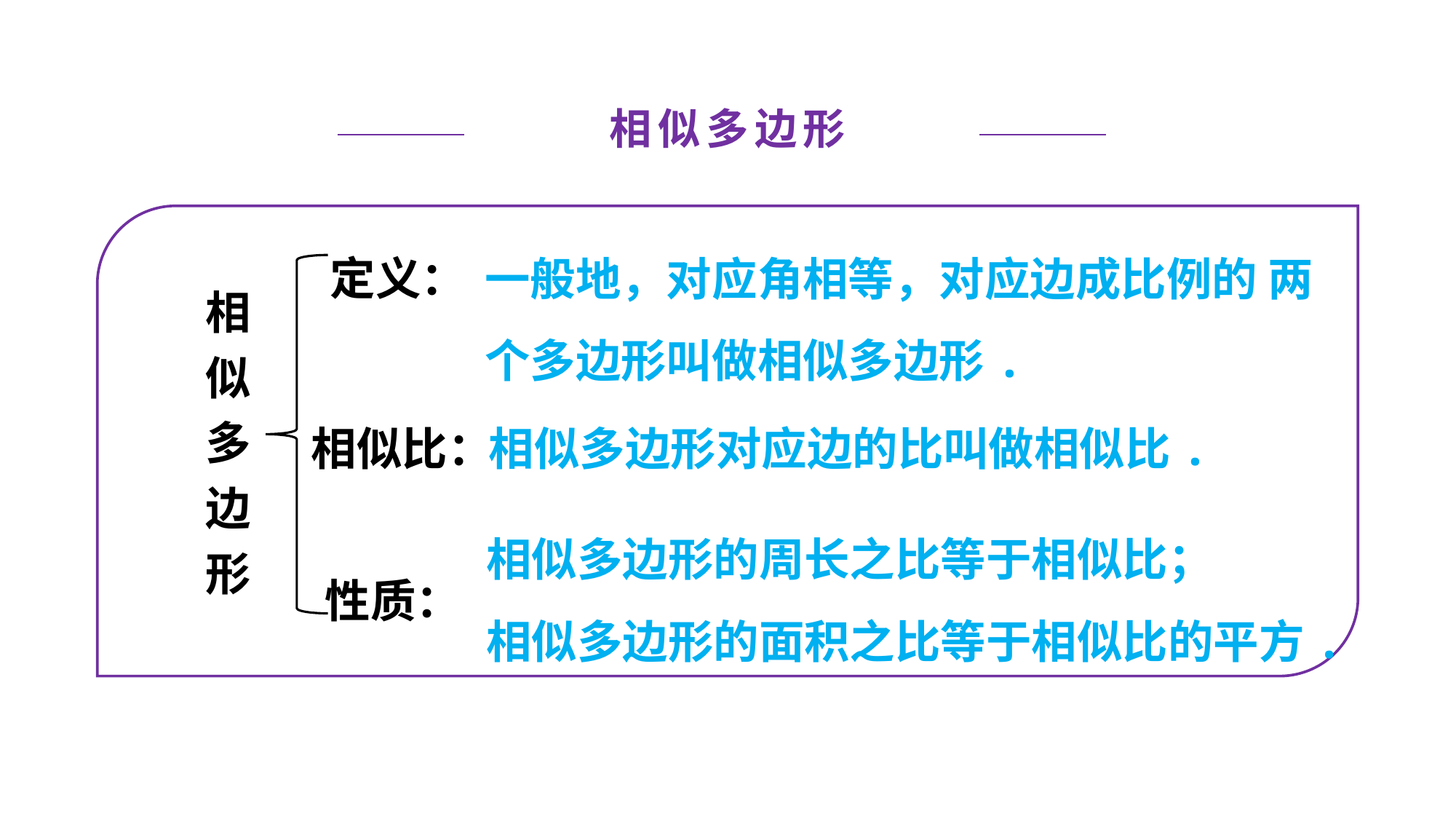

相似多边形

一般地，对应角相等，对应边成比例的 两个多边形叫做相似多边形.
定义：

相似多边形
相似比：
相似多边形对应边的比叫做相似比.
相似多边形的周长之比等于相似比；
相似多边形的面积之比等于相似比的平方.
性质：